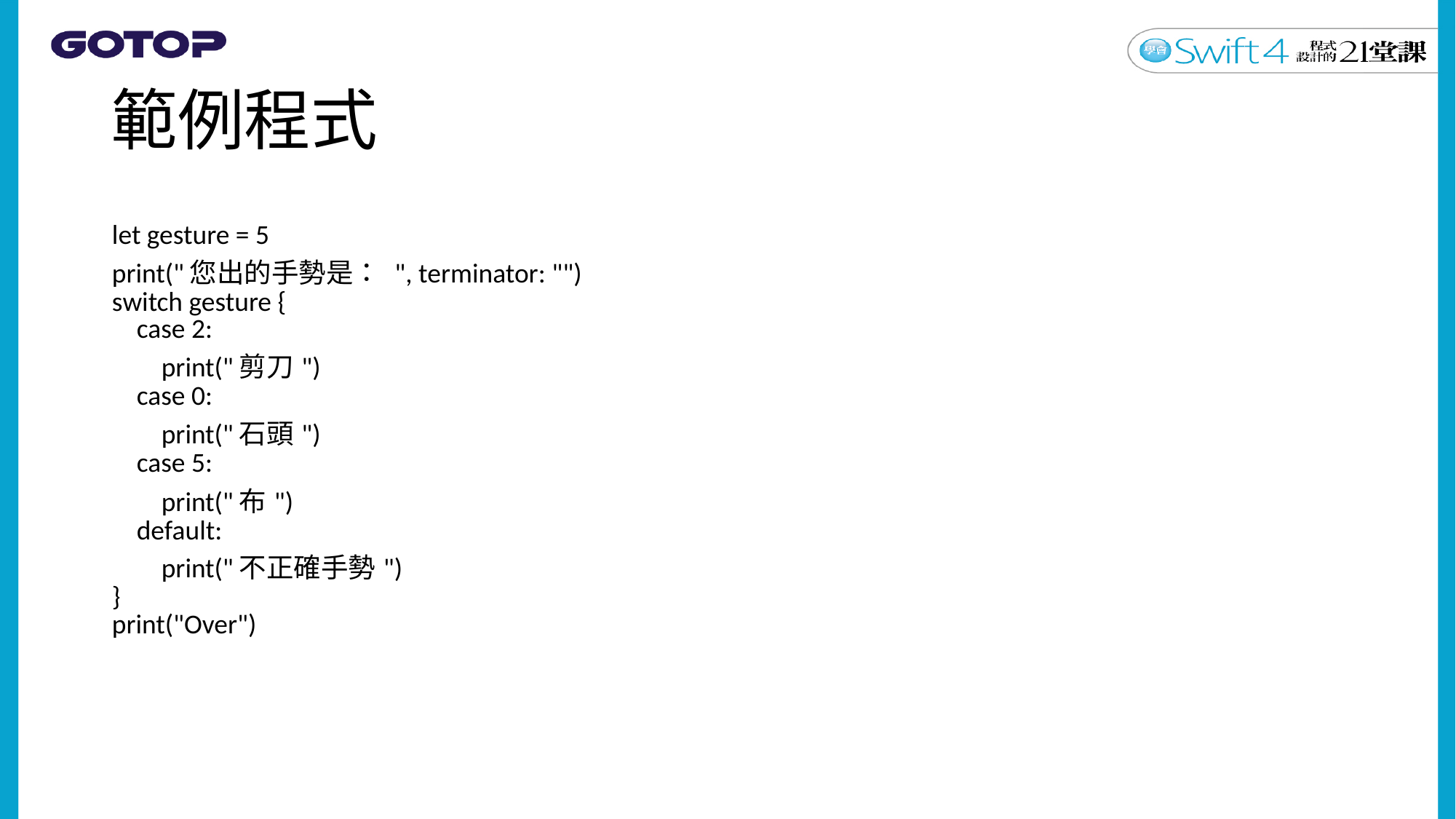

# 範例程式
| let gesture = 5 print("您出的手勢是： ", terminator: "") switch gesture { case 2: print("剪刀") case 0: print("石頭") case 5: print("布") default: print("不正確手勢") } print("Over") |
| --- |